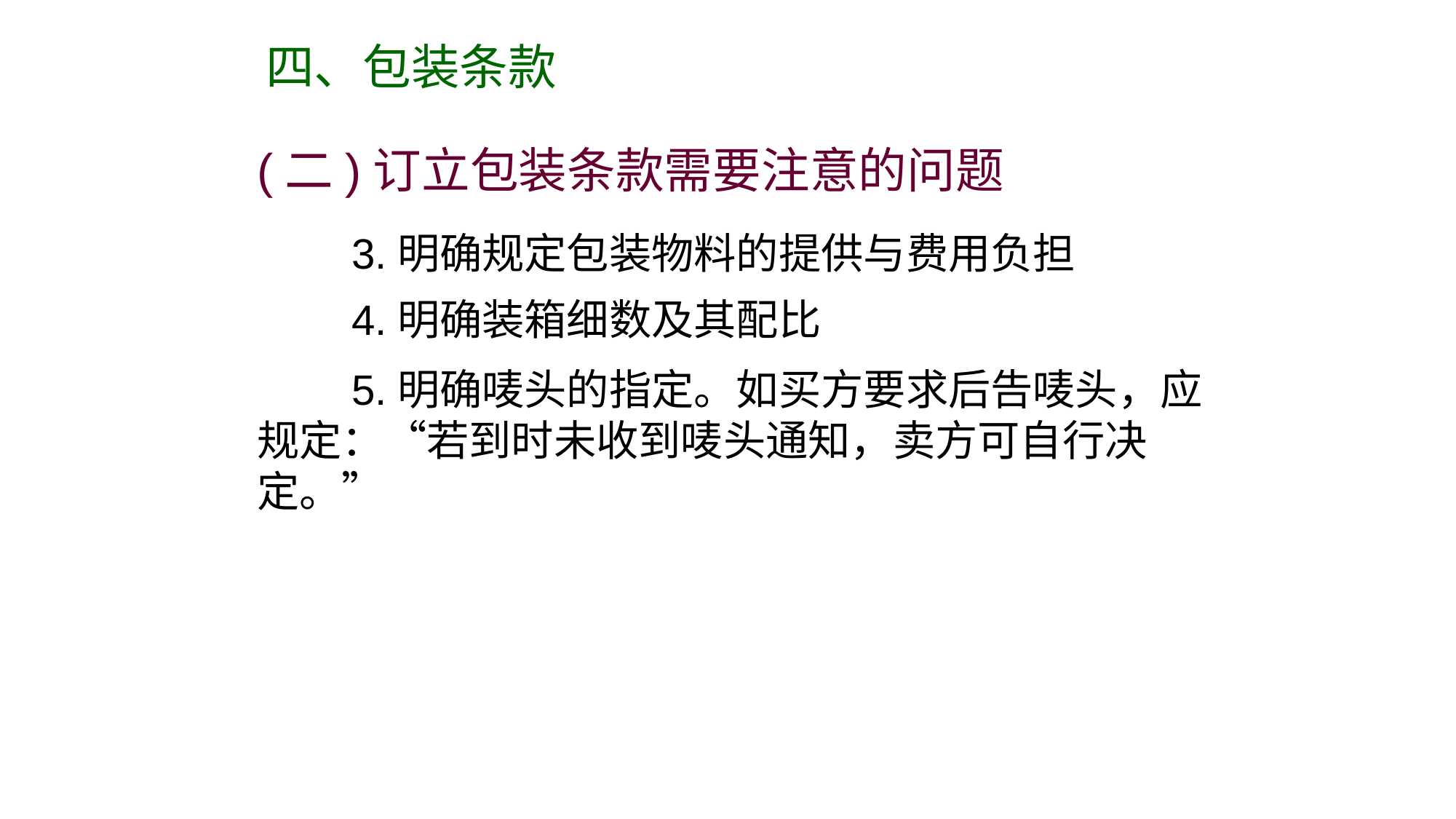

四、包装条款
(二)订立包装条款需要注意的问题

        3.明确规定包装物料的提供与费用负担
        4.明确装箱细数及其配比
        5.明确唛头的指定。如买方要求后告唛头，应规定：“若到时未收到唛头通知，卖方可自行决定。”